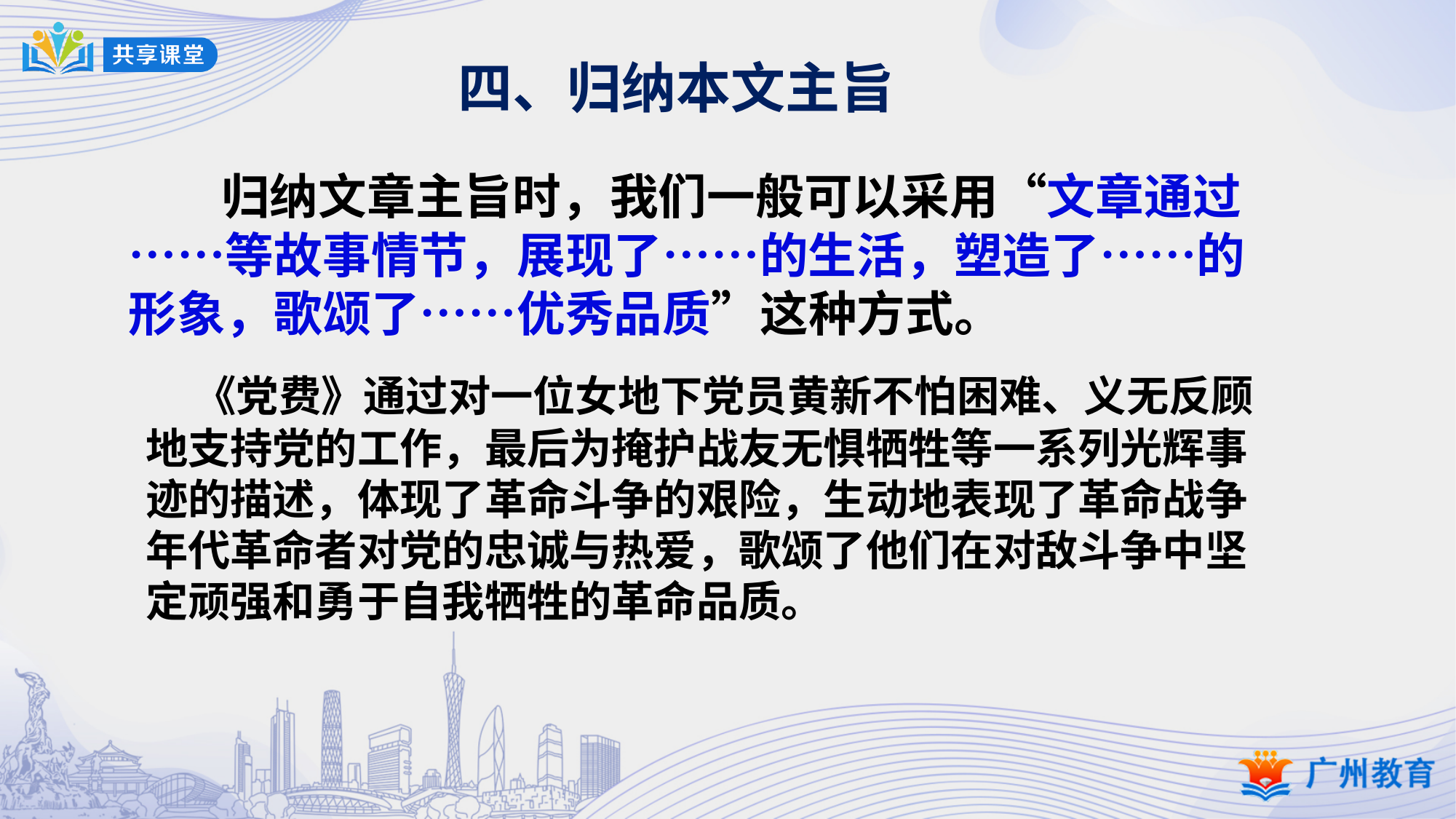

四、归纳本文主旨

　    归纳文章主旨时，我们一般可以采用“文章通过……等故事情节，展现了……的生活，塑造了……的形象，歌颂了……优秀品质”这种方式。
　《党费》通过对一位女地下党员黄新不怕困难、义无反顾地支持党的工作，最后为掩护战友无惧牺牲等一系列光辉事迹的描述，体现了革命斗争的艰险，生动地表现了革命战争年代革命者对党的忠诚与热爱，歌颂了他们在对敌斗争中坚定顽强和勇于自我牺牲的革命品质。